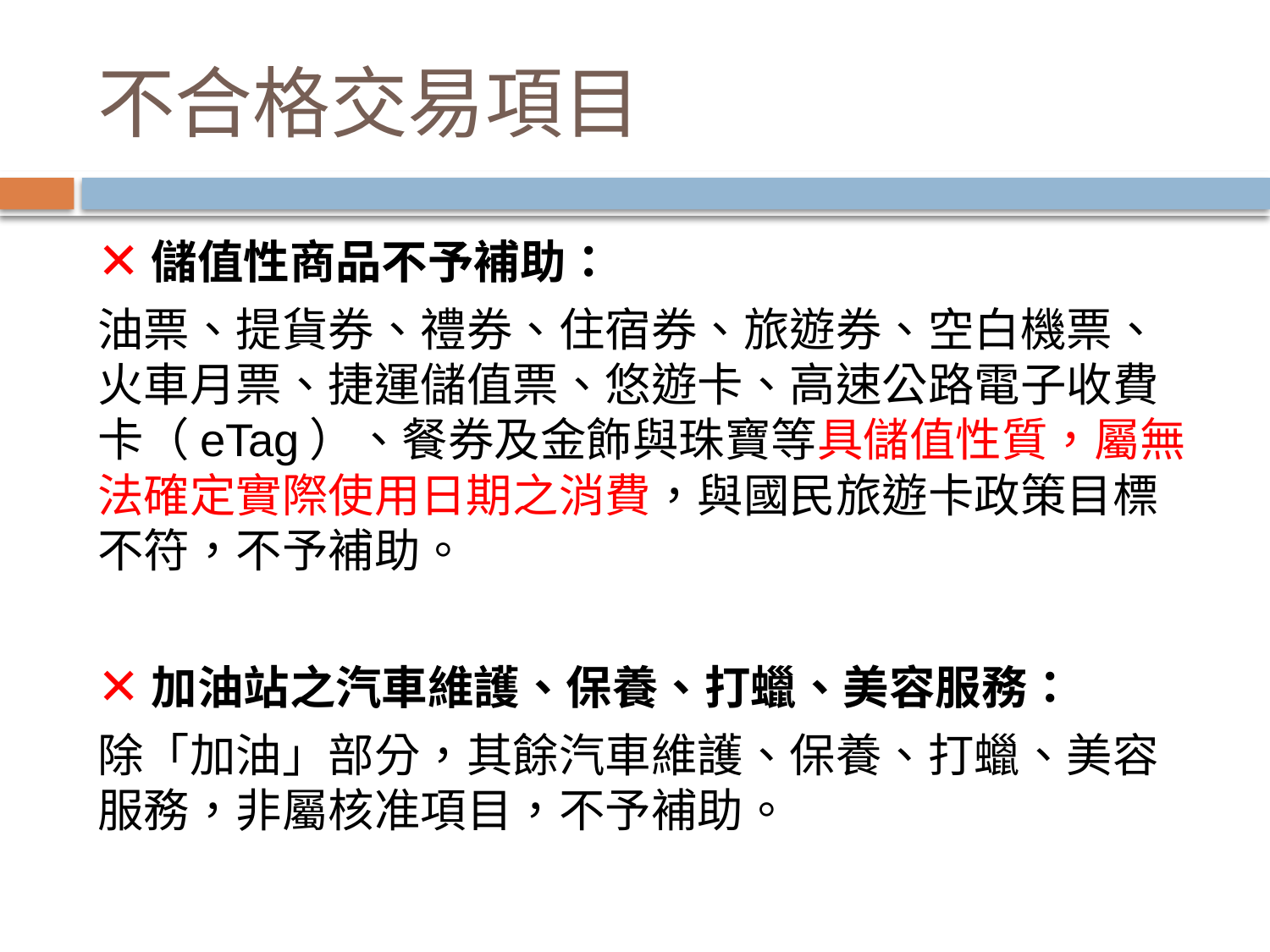

# 不合格交易項目
✕儲值性商品不予補助：
油票、提貨券、禮券、住宿券、旅遊券、空白機票、火車月票、捷運儲值票、悠遊卡、高速公路電子收費卡（eTag）、餐券及金飾與珠寶等具儲值性質，屬無法確定實際使用日期之消費，與國民旅遊卡政策目標不符，不予補助。

✕加油站之汽車維護、保養、打蠟、美容服務：
除「加油」部分，其餘汽車維護、保養、打蠟、美容服務，非屬核准項目，不予補助。